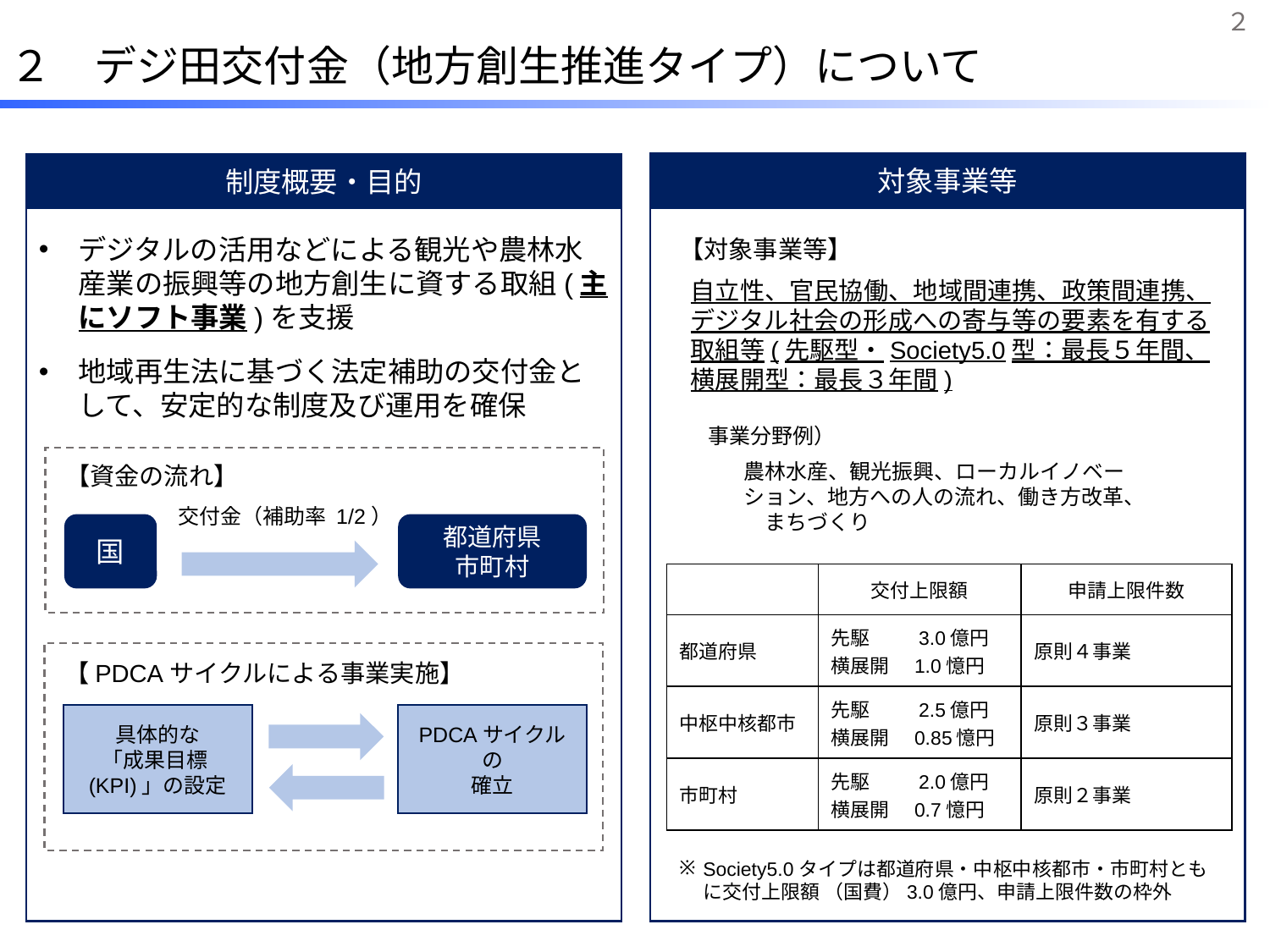

２
２　デジ田交付金（地方創生推進タイプ）について

対象事業等
制度概要・目的

デジタルの活用などによる観光や農林水産業の振興等の地方創生に資する取組(主にソフト事業)を支援
地域再生法に基づく法定補助の交付金として、安定的な制度及び運用を確保
【対象事業等】
自立性、官民協働、地域間連携、政策間連携、デジタル社会の形成への寄与等の要素を有する取組等(先駆型・Society5.0型：最長５年間、横展開型：最長３年間)
事業分野例）

【資金の流れ】
交付金（補助率 1/2）
国
都道府県
市町村

農林水産、観光振興、ローカルイノベーション、地方への人の流れ、働き方改革、　まちづくり
|  | 交付上限額 | 申請上限件数 |
| --- | --- | --- |
| 都道府県 | 先駆　　 3.0億円 横展開　1.0憶円 | 原則４事業 |
| 中枢中核都市 | 先駆　　 2.5億円 横展開　0.85憶円 | 原則３事業 |
| 市町村 | 先駆　　 2.0億円 横展開　0.7憶円 | 原則２事業 |

【PDCAサイクルによる事業実施】
具体的な
「成果目標(KPI)」の設定
PDCAサイクルの
確立

Society5.0タイプは都道府県・中枢中核都市・市町村ともに交付上限額 （国費）3.0億円、申請上限件数の枠外